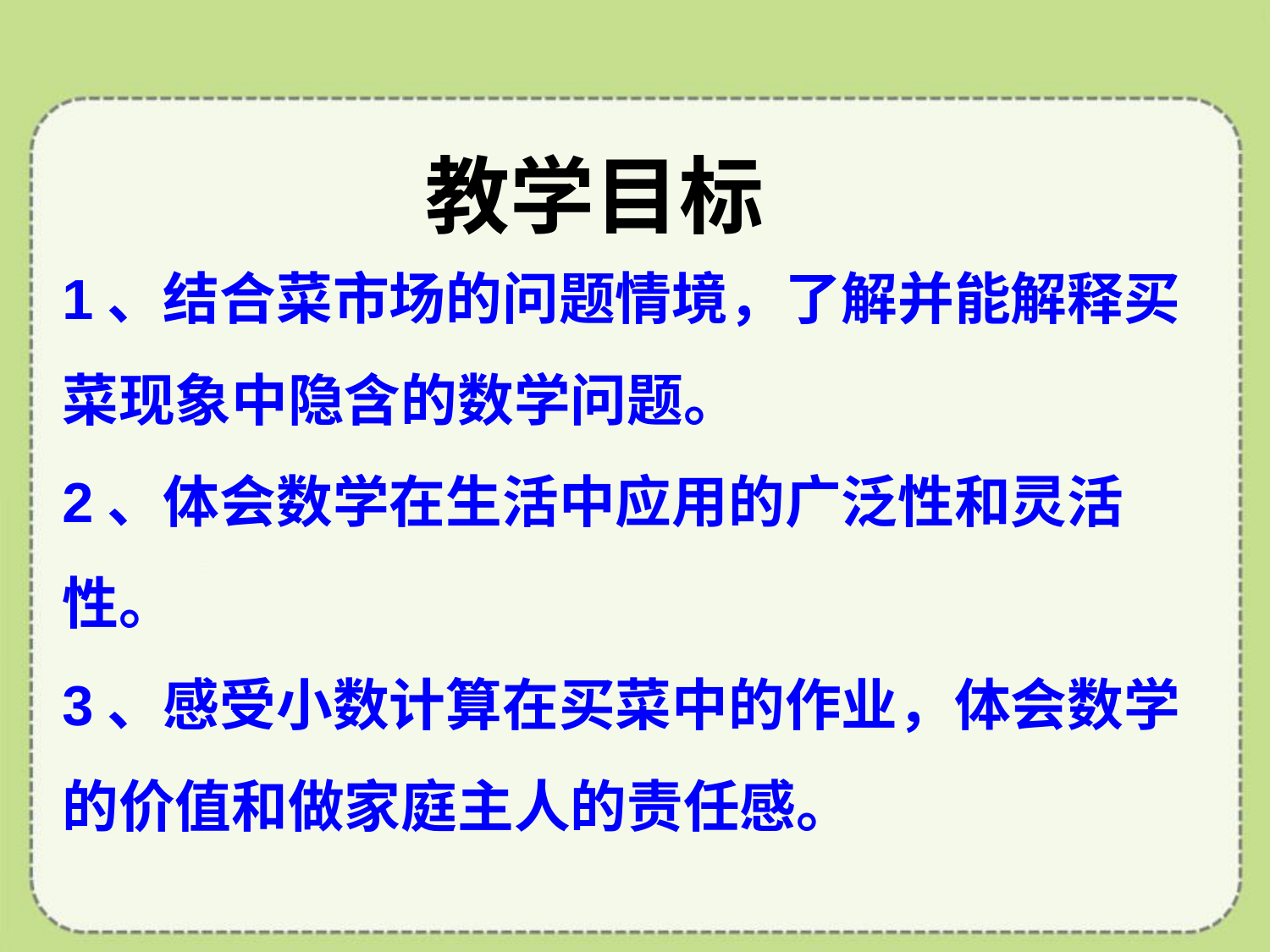

教学目标
1、结合菜市场的问题情境，了解并能解释买菜现象中隐含的数学问题。
2、体会数学在生活中应用的广泛性和灵活性。
3、感受小数计算在买菜中的作业，体会数学的价值和做家庭主人的责任感。